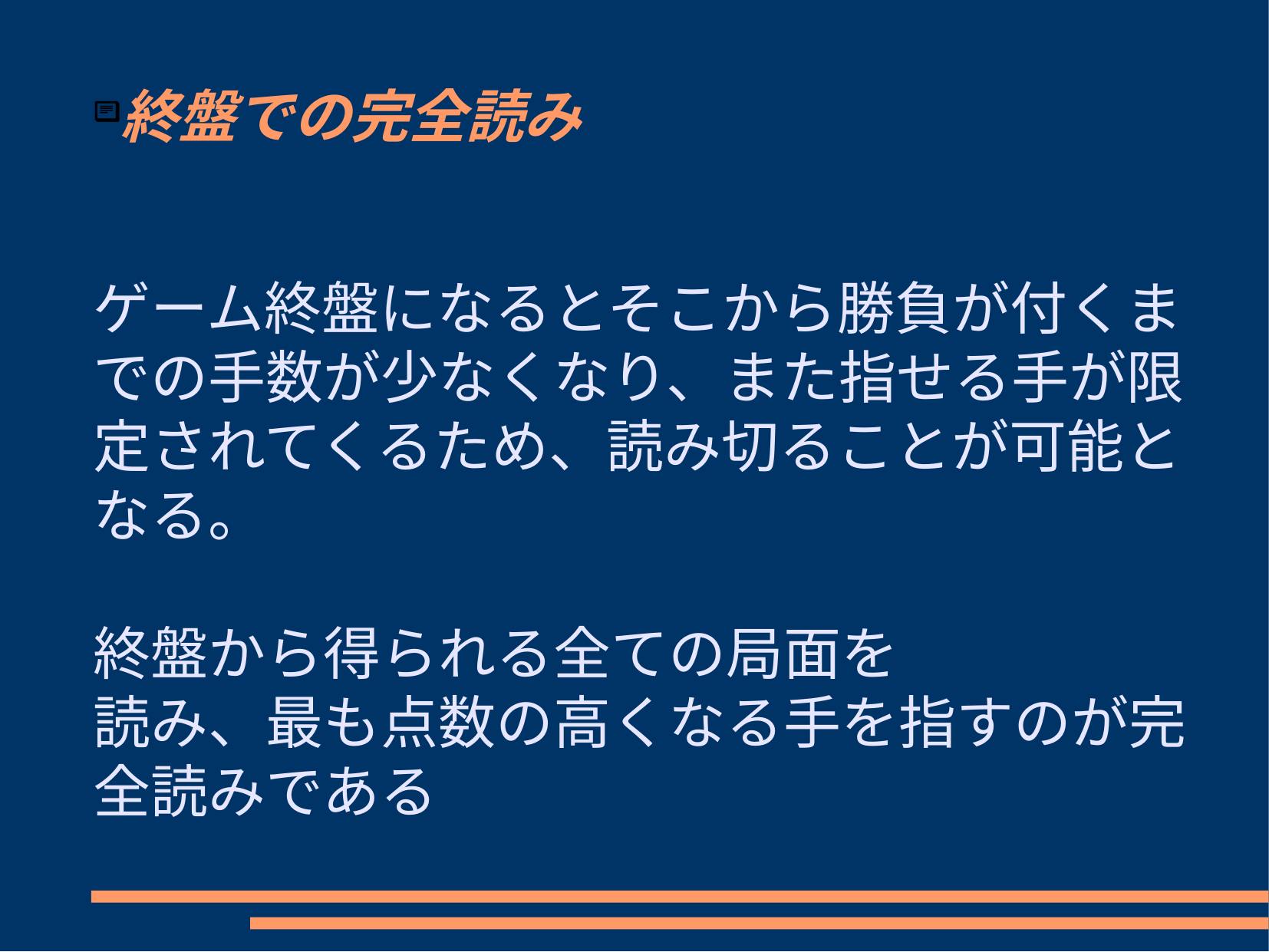

終盤での完全読み
ゲーム終盤になるとそこから勝負が付くまでの手数が少なくなり、また指せる手が限定されてくるため、読み切ることが可能となる。

終盤から得られる全ての局面を
読み、最も点数の高くなる手を指すのが完全読みである